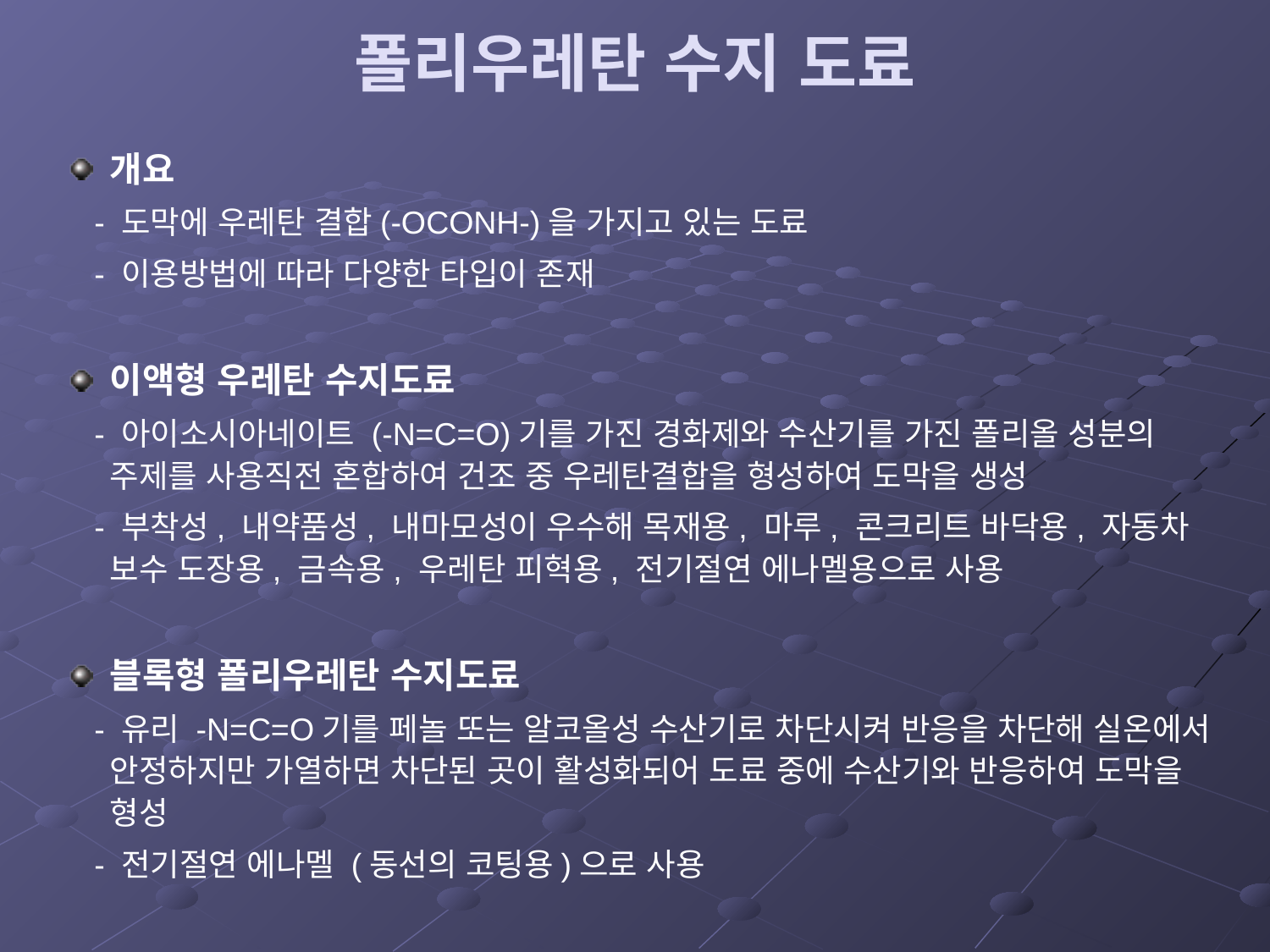

# 폴리우레탄 수지 도료
개요
   - 도막에 우레탄 결합(-OCONH-)을 가지고 있는 도료
   - 이용방법에 따라 다양한 타입이 존재

이액형 우레탄 수지도료
   - 아이소시아네이트 (-N=C=O)기를 가진 경화제와 수산기를 가진 폴리올 성분의 주제를 사용직전 혼합하여 건조 중 우레탄결합을 형성하여 도막을 생성
   - 부착성, 내약품성, 내마모성이 우수해 목재용, 마루, 콘크리트 바닥용, 자동차 보수 도장용, 금속용, 우레탄 피혁용, 전기절연 에나멜용으로 사용

블록형 폴리우레탄 수지도료
   - 유리 -N=C=O기를 페놀 또는 알코올성 수산기로 차단시켜 반응을 차단해 실온에서 안정하지만 가열하면 차단된 곳이 활성화되어 도료 중에 수산기와 반응하여 도막을 형성
   - 전기절연 에나멜 (동선의 코팅용)으로 사용